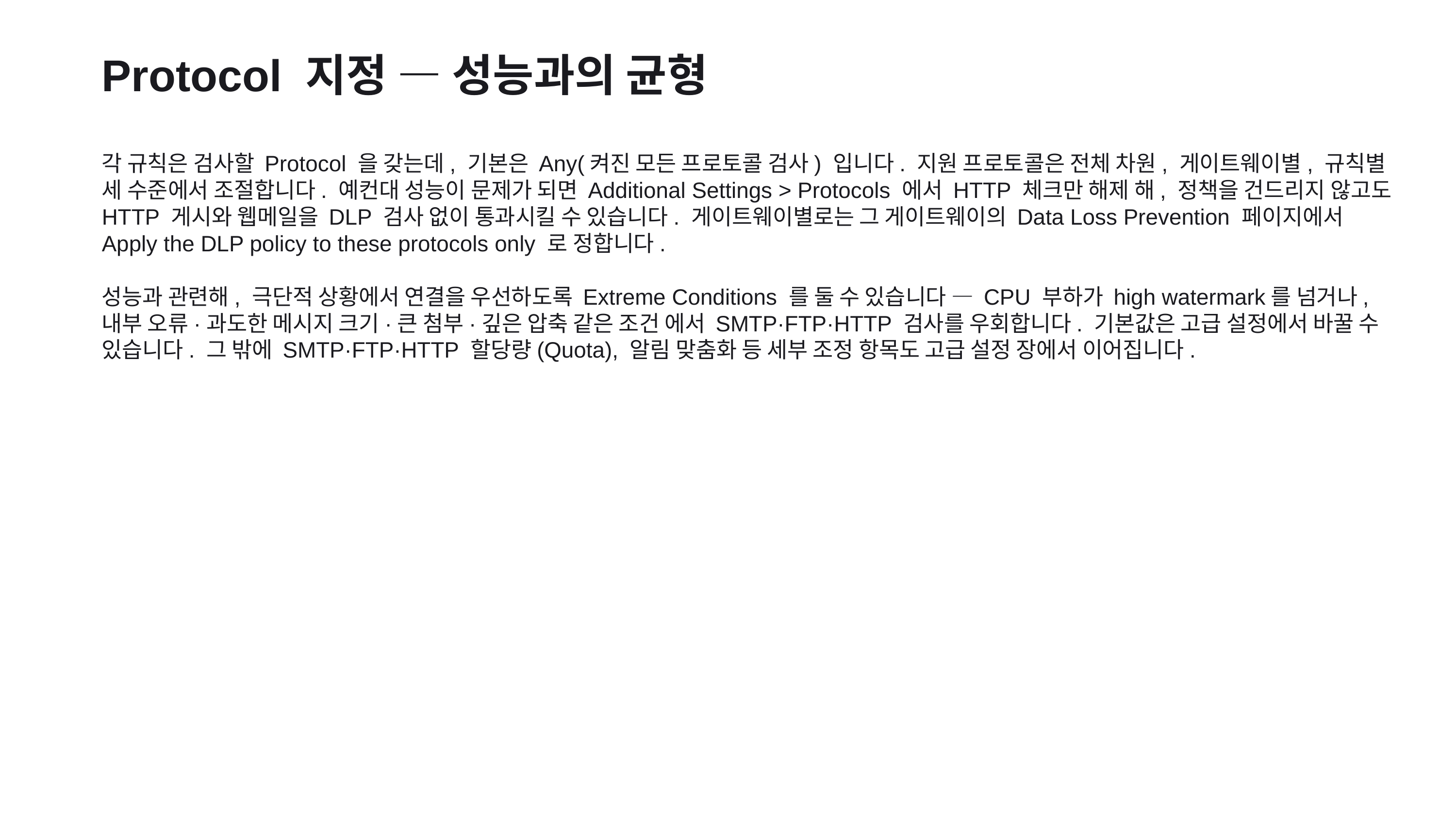

Protocol 지정 — 성능과의 균형
각 규칙은 검사할 Protocol 을 갖는데, 기본은 Any(켜진 모든 프로토콜 검사) 입니다. 지원 프로토콜은 전체 차원, 게이트웨이별, 규칙별 세 수준에서 조절합니다. 예컨대 성능이 문제가 되면 Additional Settings > Protocols 에서 HTTP 체크만 해제 해, 정책을 건드리지 않고도 HTTP 게시와 웹메일을 DLP 검사 없이 통과시킬 수 있습니다. 게이트웨이별로는 그 게이트웨이의 Data Loss Prevention 페이지에서 Apply the DLP policy to these protocols only 로 정합니다.

성능과 관련해, 극단적 상황에서 연결을 우선하도록 Extreme Conditions 를 둘 수 있습니다 — CPU 부하가 high watermark를 넘거나, 내부 오류·과도한 메시지 크기·큰 첨부·깊은 압축 같은 조건 에서 SMTP·FTP·HTTP 검사를 우회합니다. 기본값은 고급 설정에서 바꿀 수 있습니다. 그 밖에 SMTP·FTP·HTTP 할당량(Quota), 알림 맞춤화 등 세부 조정 항목도 고급 설정 장에서 이어집니다.